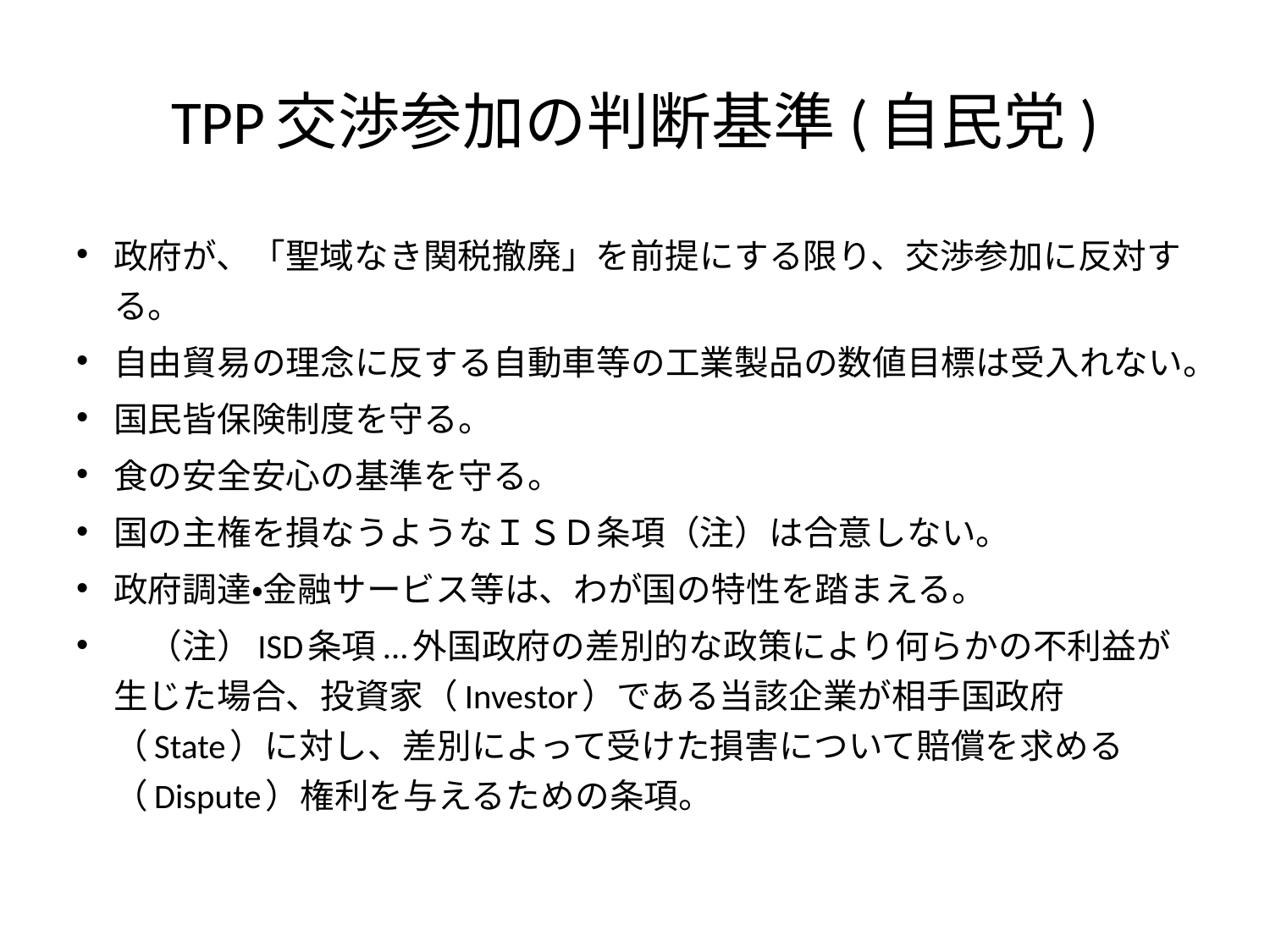

# TPP交渉参加の判断基準(自民党)
政府が、「聖域なき関税撤廃」を前提にする限り、交渉参加に反対する。
自由貿易の理念に反する自動車等の工業製品の数値目標は受入れない。
国民皆保険制度を守る。
食の安全安心の基準を守る。
国の主権を損なうようなＩＳＤ条項（注）は合意しない。
政府調達・金融サービス等は、わが国の特性を踏まえる。
　（注）ISD条項...外国政府の差別的な政策により何らかの不利益が生じた場合、投資家（Investor）である当該企業が相手国政府（State）に対し、差別によって受けた損害について賠償を求める（Dispute）権利を与えるための条項。